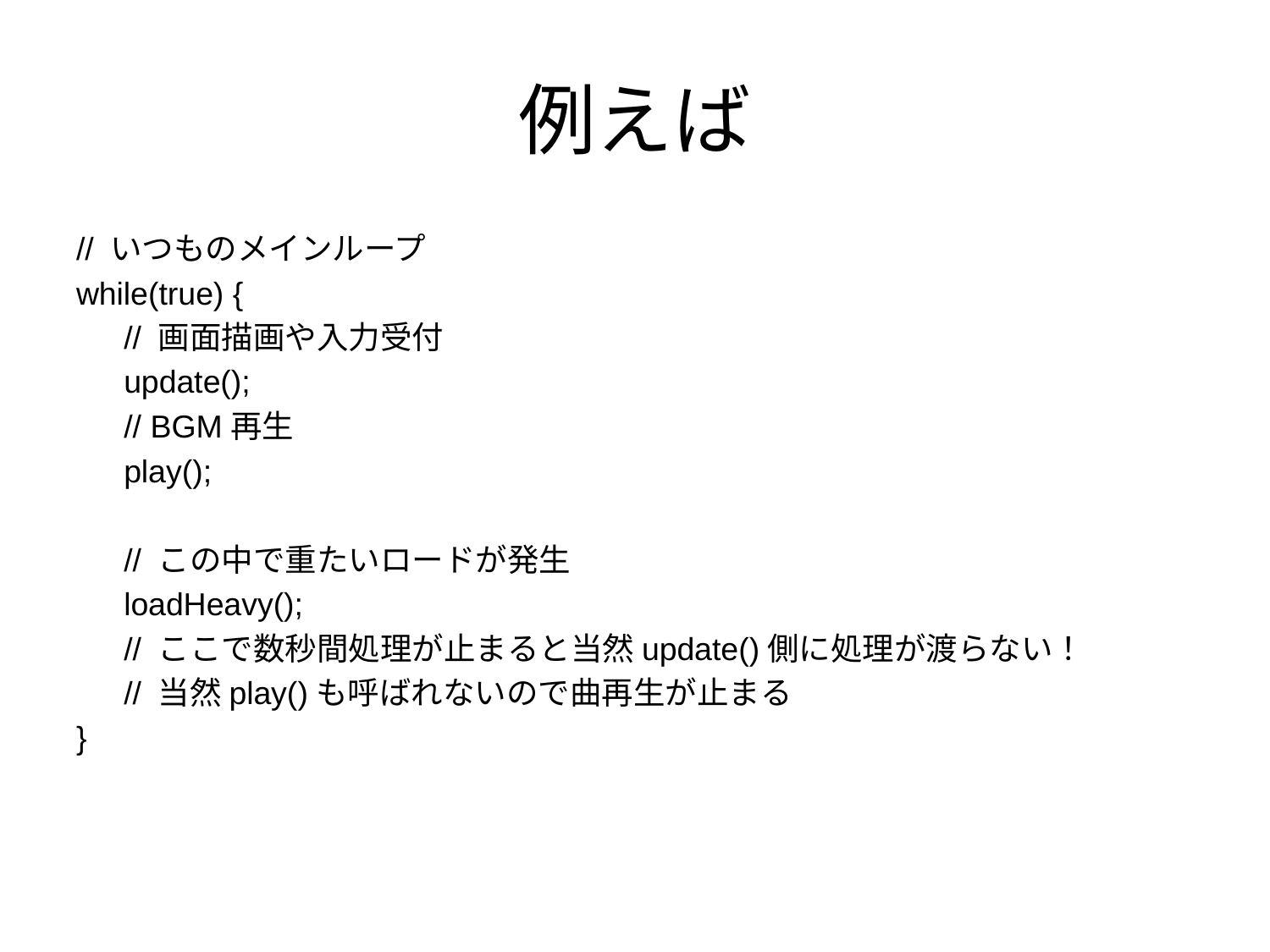

# 例えば
// いつものメインループ
while(true) {
	// 画面描画や入力受付
	update();
	// BGM再生
	play();

	// この中で重たいロードが発生
	loadHeavy();
	// ここで数秒間処理が止まると当然update()側に処理が渡らない！
	// 当然play()も呼ばれないので曲再生が止まる
}